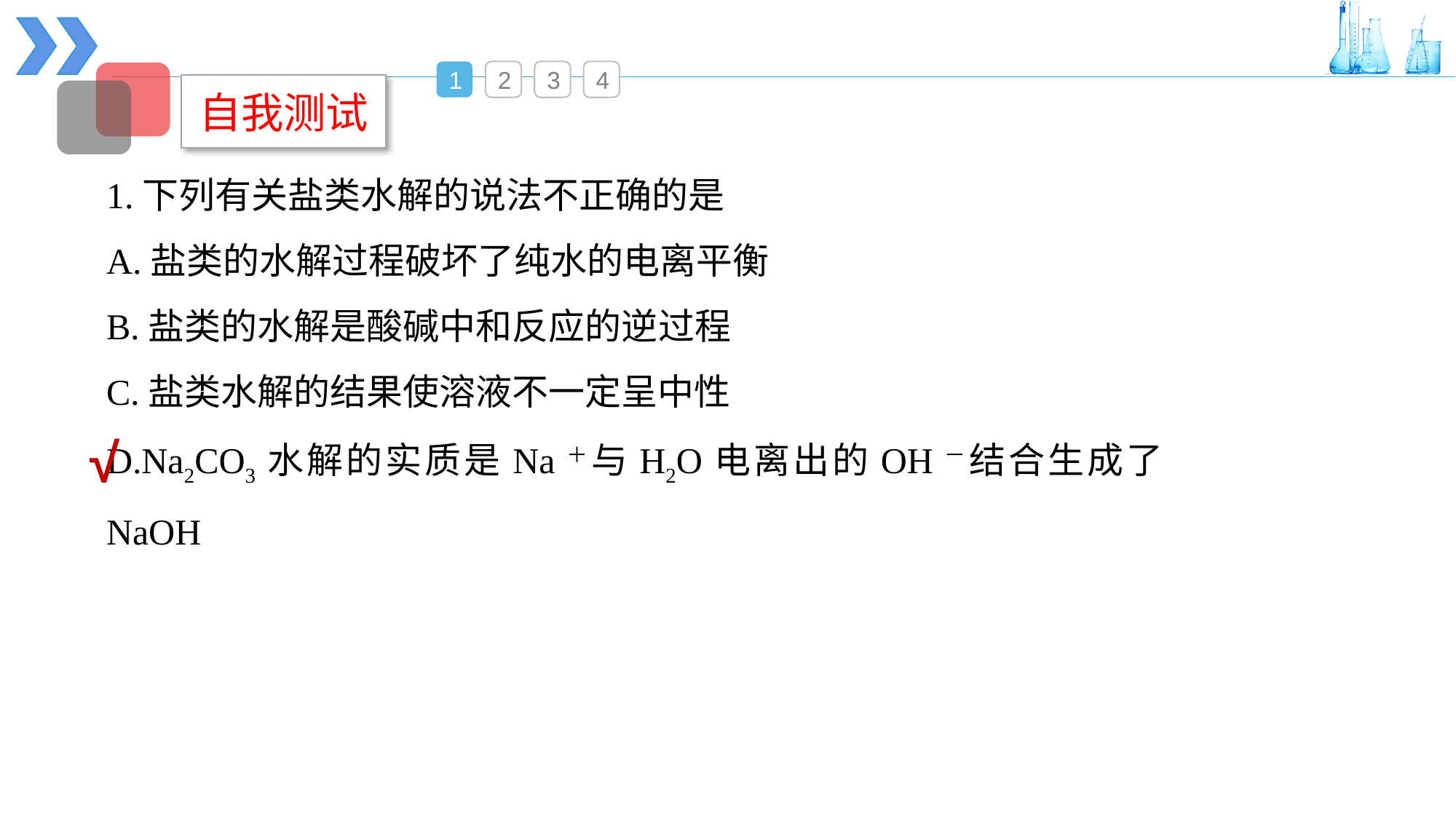

1
2
3
4

自我测试
1.下列有关盐类水解的说法不正确的是
A.盐类的水解过程破坏了纯水的电离平衡
B.盐类的水解是酸碱中和反应的逆过程
C.盐类水解的结果使溶液不一定呈中性
D.Na2CO3水解的实质是Na＋与H2O电离出的OH－结合生成了NaOH
√